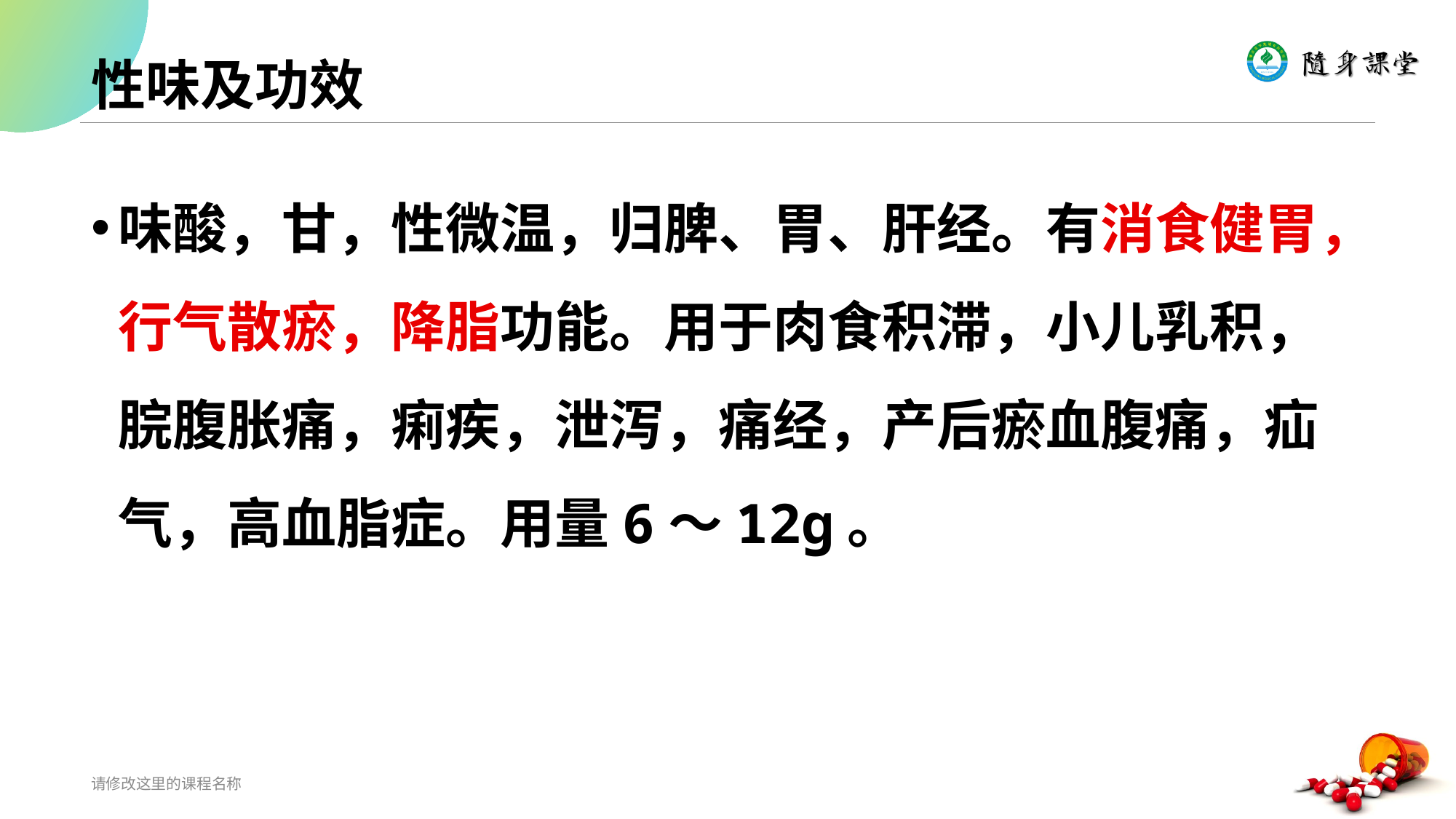

# 性味及功效
味酸，甘，性微温，归脾、胃、肝经。有消食健胃，行气散瘀，降脂功能。用于肉食积滞，小儿乳积，脘腹胀痛，痢疾，泄泻，痛经，产后瘀血腹痛，疝气，高血脂症。用量6～12g。

请修改这里的课程名称
14